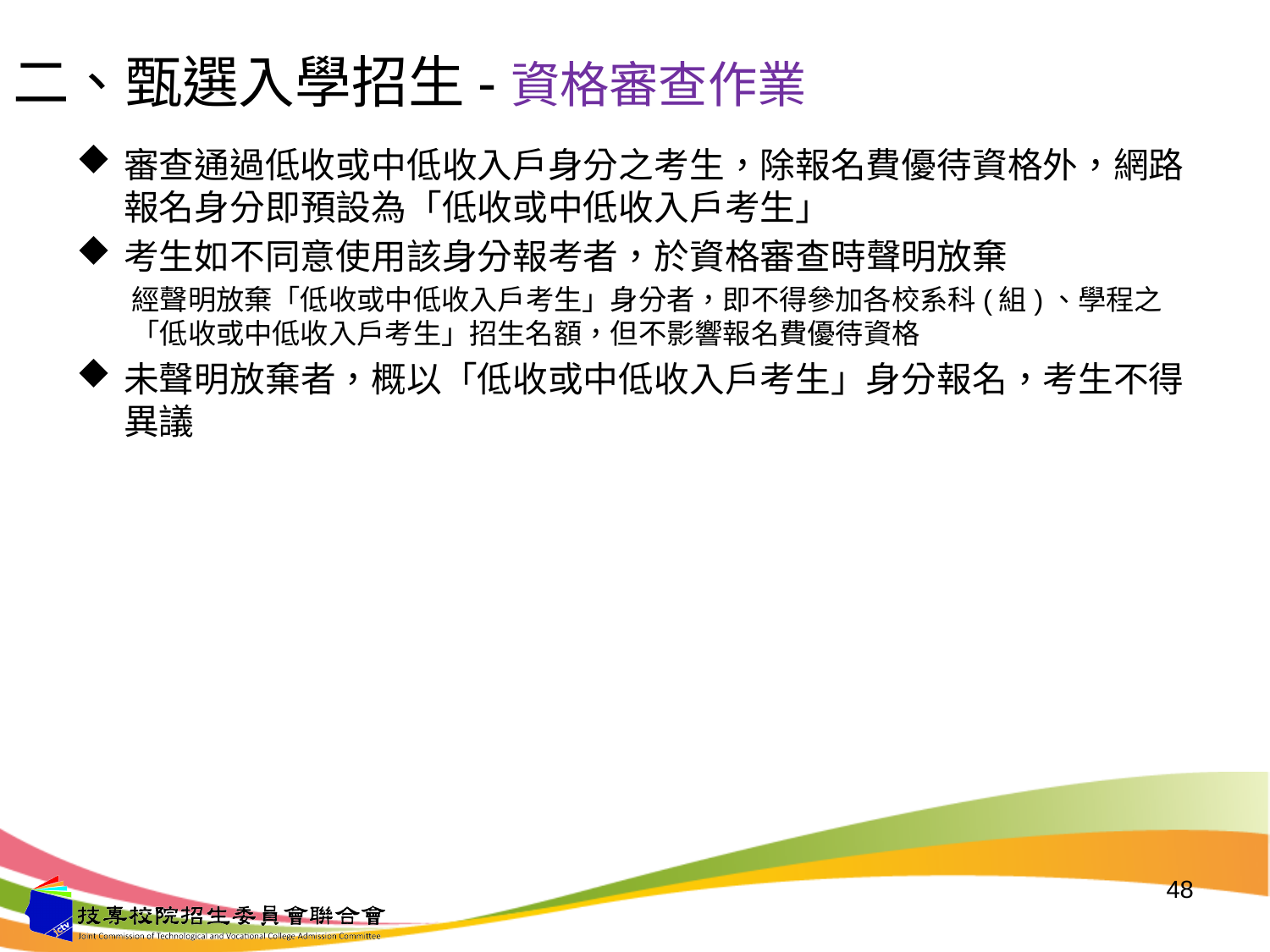

# 二、甄選入學招生-資格審查作業
審查通過低收或中低收入戶身分之考生，除報名費優待資格外，網路報名身分即預設為「低收或中低收入戶考生」
考生如不同意使用該身分報考者，於資格審查時聲明放棄
經聲明放棄「低收或中低收入戶考生」身分者，即不得參加各校系科(組)、學程之「低收或中低收入戶考生」招生名額，但不影響報名費優待資格
未聲明放棄者，概以「低收或中低收入戶考生」身分報名，考生不得異議
48